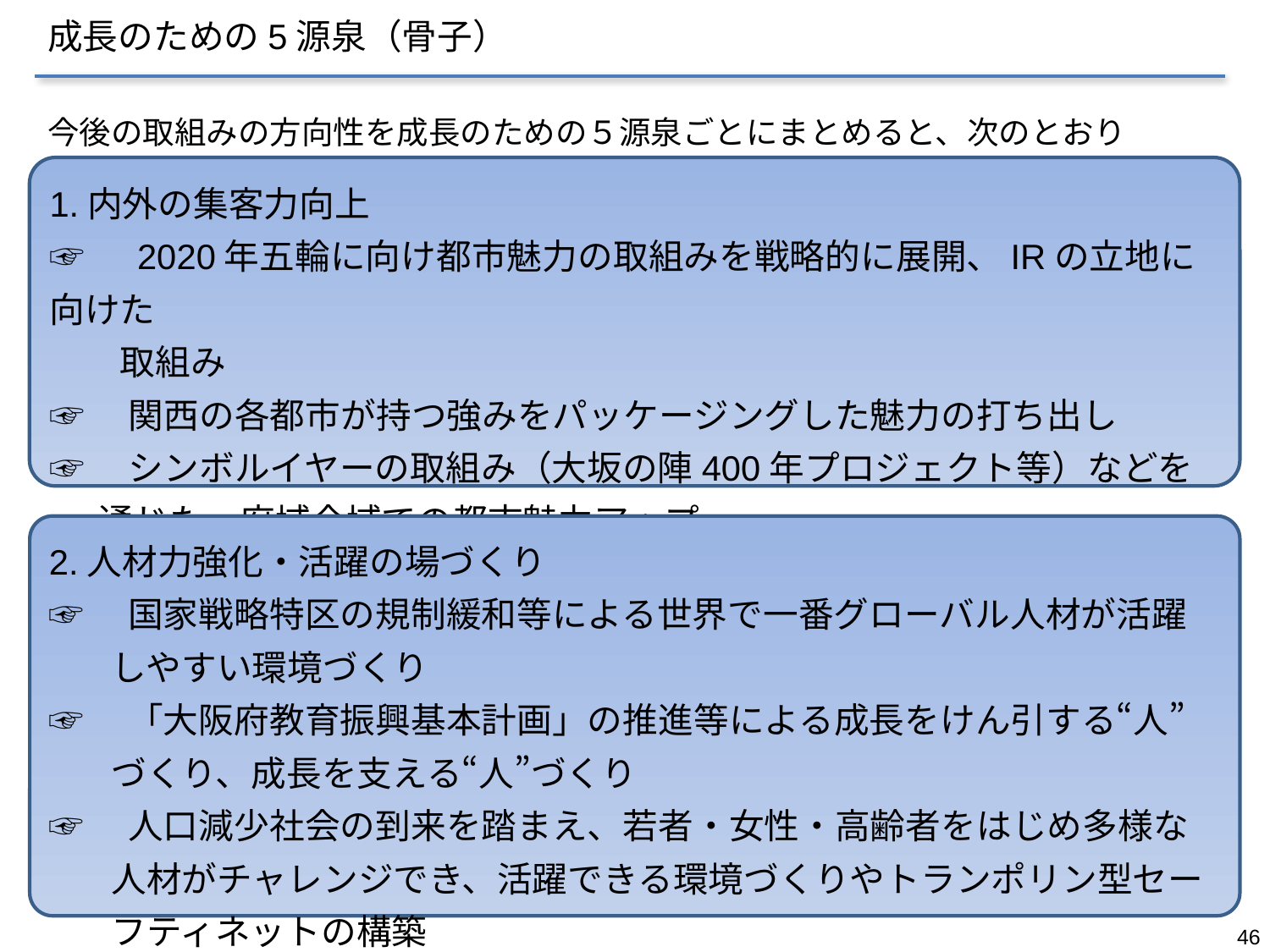

成長のための5源泉（骨子）
今後の取組みの方向性を成長のための５源泉ごとにまとめると、次のとおり
1.内外の集客力向上
☞　2020年五輪に向け都市魅力の取組みを戦略的に展開、IRの立地に向けた
　　取組み
☞　関西の各都市が持つ強みをパッケージングした魅力の打ち出し
☞　シンボルイヤーの取組み（大坂の陣400年プロジェクト等）などを通じた、府域全域での都市魅力アップ
2.人材力強化・活躍の場づくり
☞　国家戦略特区の規制緩和等による世界で一番グローバル人材が活躍しやすい環境づくり
☞　「大阪府教育振興基本計画」の推進等による成長をけん引する“人”づくり、成長を支える“人”づくり
☞　人口減少社会の到来を踏まえ、若者・女性・高齢者をはじめ多様な人材がチャレンジでき、活躍できる環境づくりやトランポリン型セーフティネットの構築
46